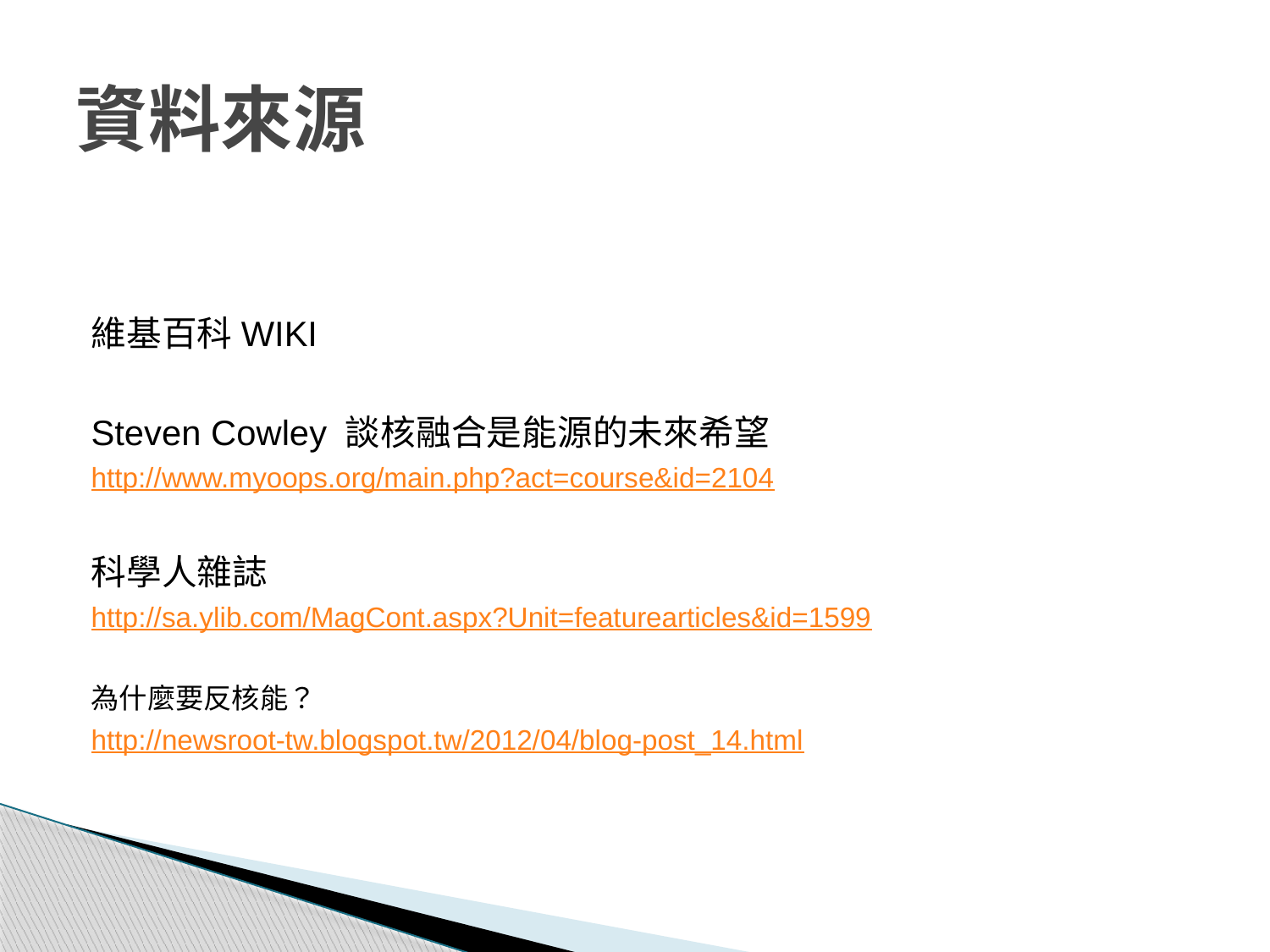

# 資料來源
維基百科WIKI

Steven Cowley 談核融合是能源的未來希望
http://www.myoops.org/main.php?act=course&id=2104

科學人雜誌
http://sa.ylib.com/MagCont.aspx?Unit=featurearticles&id=1599

為什麼要反核能？
http://newsroot-tw.blogspot.tw/2012/04/blog-post_14.html